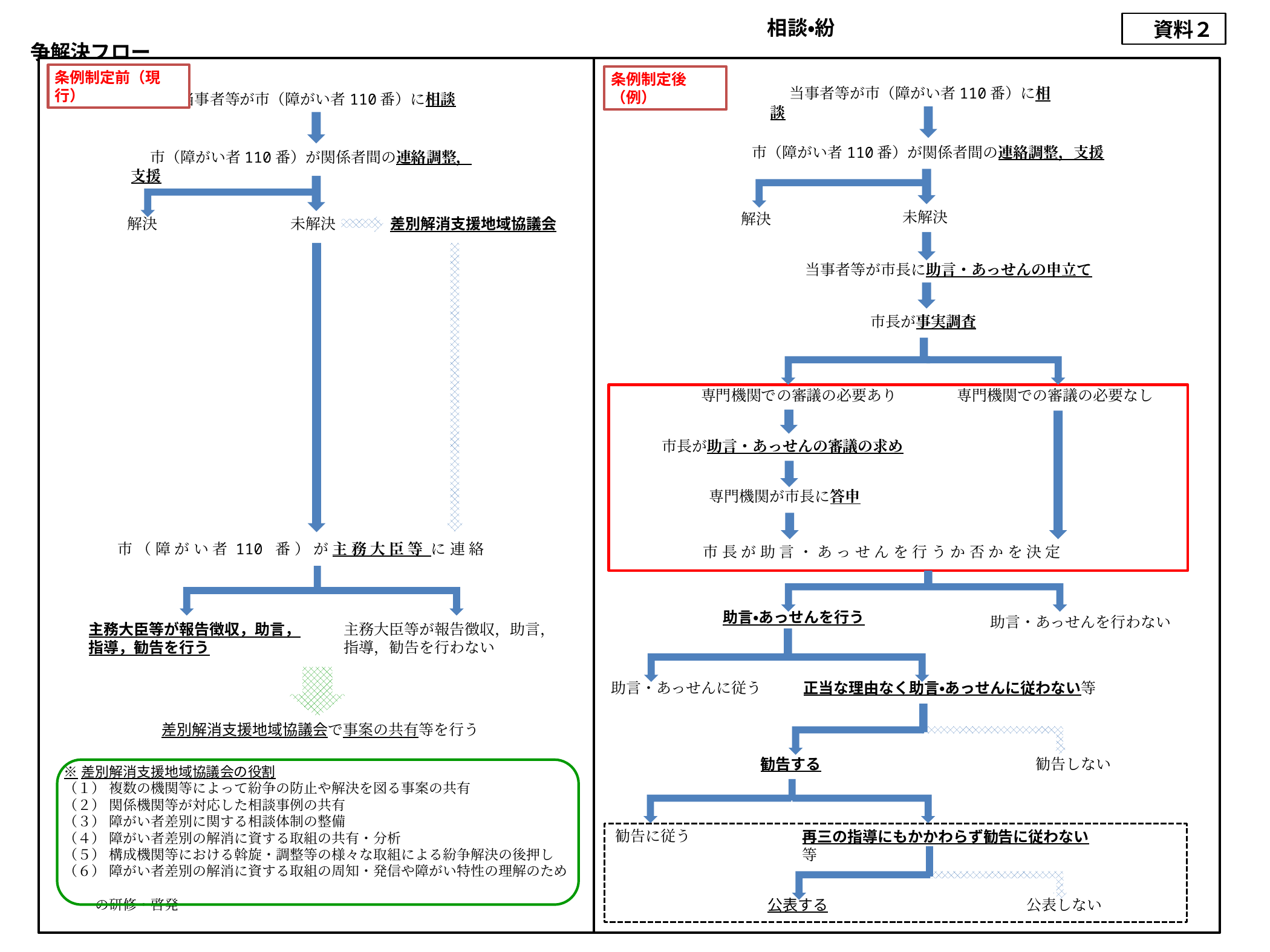

相談・紛争解決フロー
　 資料２

条例制定前（現行）
条例制定後（例）
　当事者等が市（障がい者110番）に相談
　当事者等が市（障がい者110番）に相談

　市（障がい者110番）が関係者間の連絡調整，支援
　市（障がい者110番）が関係者間の連絡調整，支援

未解決
解決
未解決
解決
差別解消支援地域協議会

　当事者等が市長に助言・あっせんの申立て

市長が事実調査

専門機関での審議の必要あり
専門機関での審議の必要なし

市長が助言・あっせんの審議の求め

専門機関が市長に答申

　市 （ 障 が い 者 110 番 ） が 主 務 大 臣 等  に 連 絡
市 長 が 助 言 ・ あ っ せ ん を 行 う か 否 か を 決 定

助言・あっせんを行う
助言・あっせんを行わない
主務大臣等が報告徴収，助言，指導，勧告を行う
主務大臣等が報告徴収，助言，指導，勧告を行わない

助言・あっせんに従う
正当な理由なく助言・あっせんに従わない等

差別解消支援地域協議会で事案の共有等を行う

勧告する
勧告しない
※差別解消支援地域協議会の役割
（１） 複数の機関等によって紛争の防止や解決を図る事案の共有
（２） 関係機関等が対応した相談事例の共有
（３） 障がい者差別に関する相談体制の整備
（４） 障がい者差別の解消に資する取組の共有・分析
（５） 構成機関等における斡旋・調整等の様々な取組による紛争解決の後押し
（６） 障がい者差別の解消に資する取組の周知・発信や障がい特性の理解のため
　　 の研修・啓発

勧告に従う

再三の指導にもかかわらず勧告に従わない等

公表する
公表しない